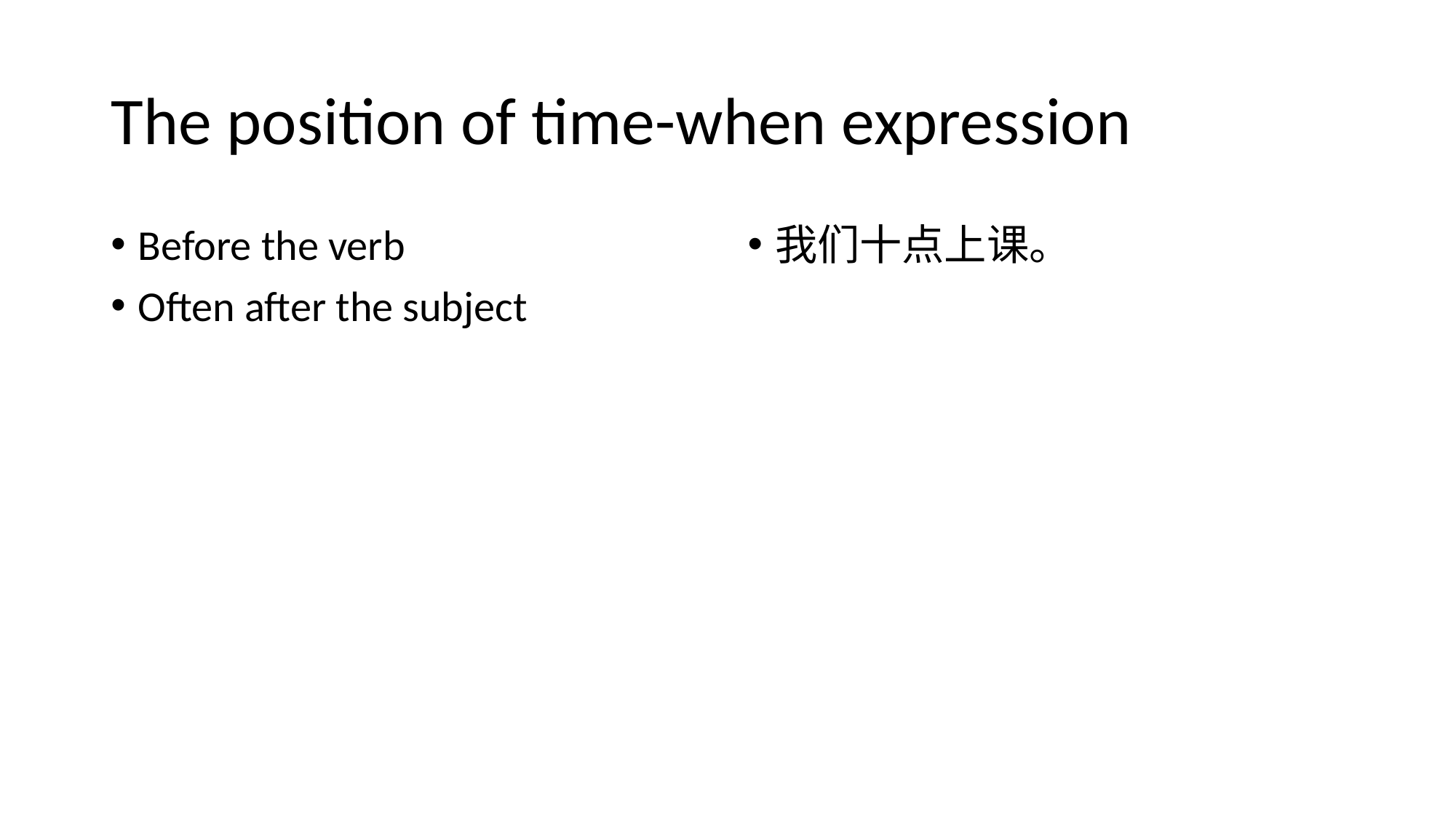

# The position of time-when expression
Before the verb
Often after the subject
我们十点上课。